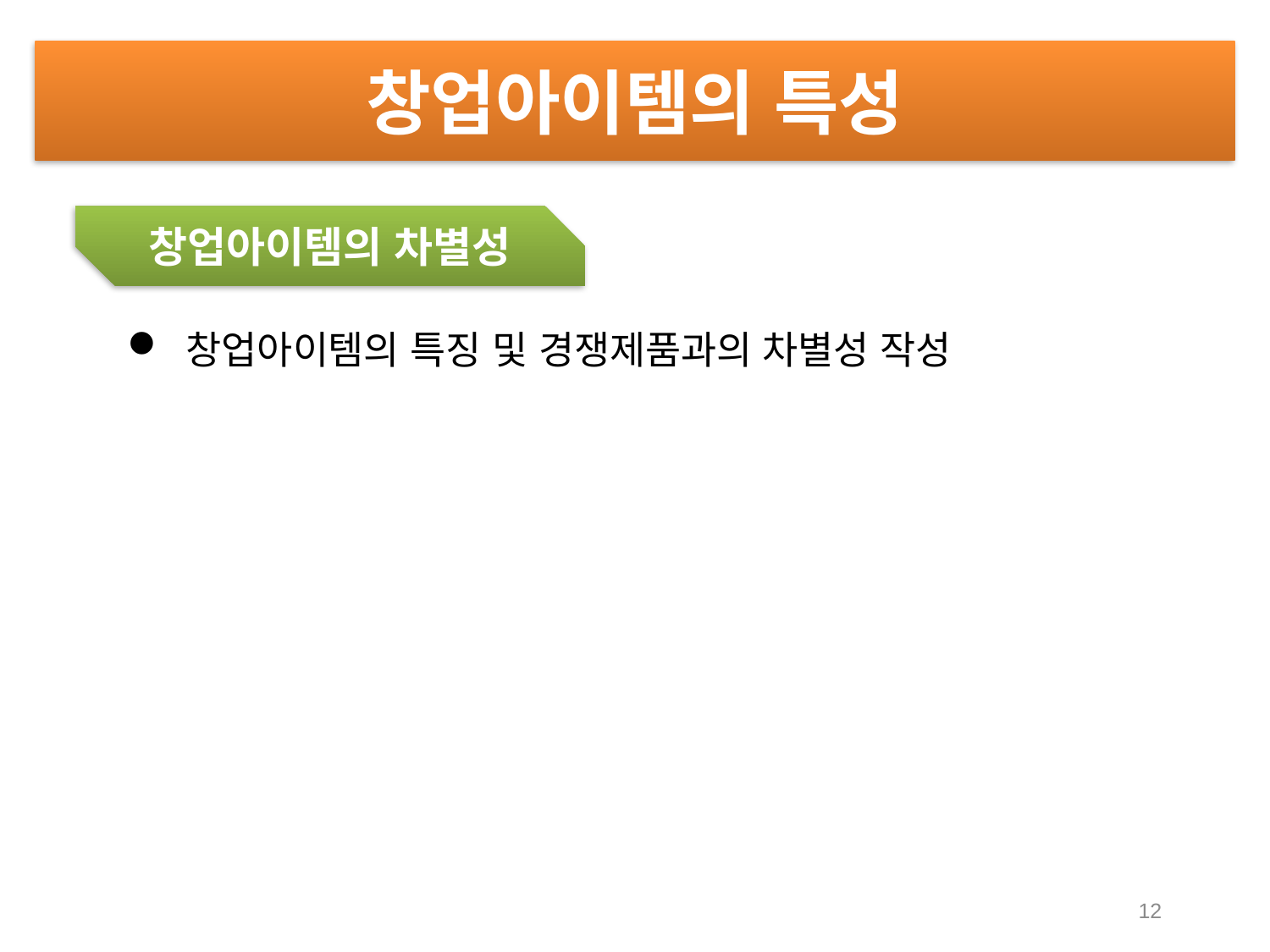

창업아이템의 특성
창업아이템의 차별성
 창업아이템의 특징 및 경쟁제품과의 차별성 작성
12